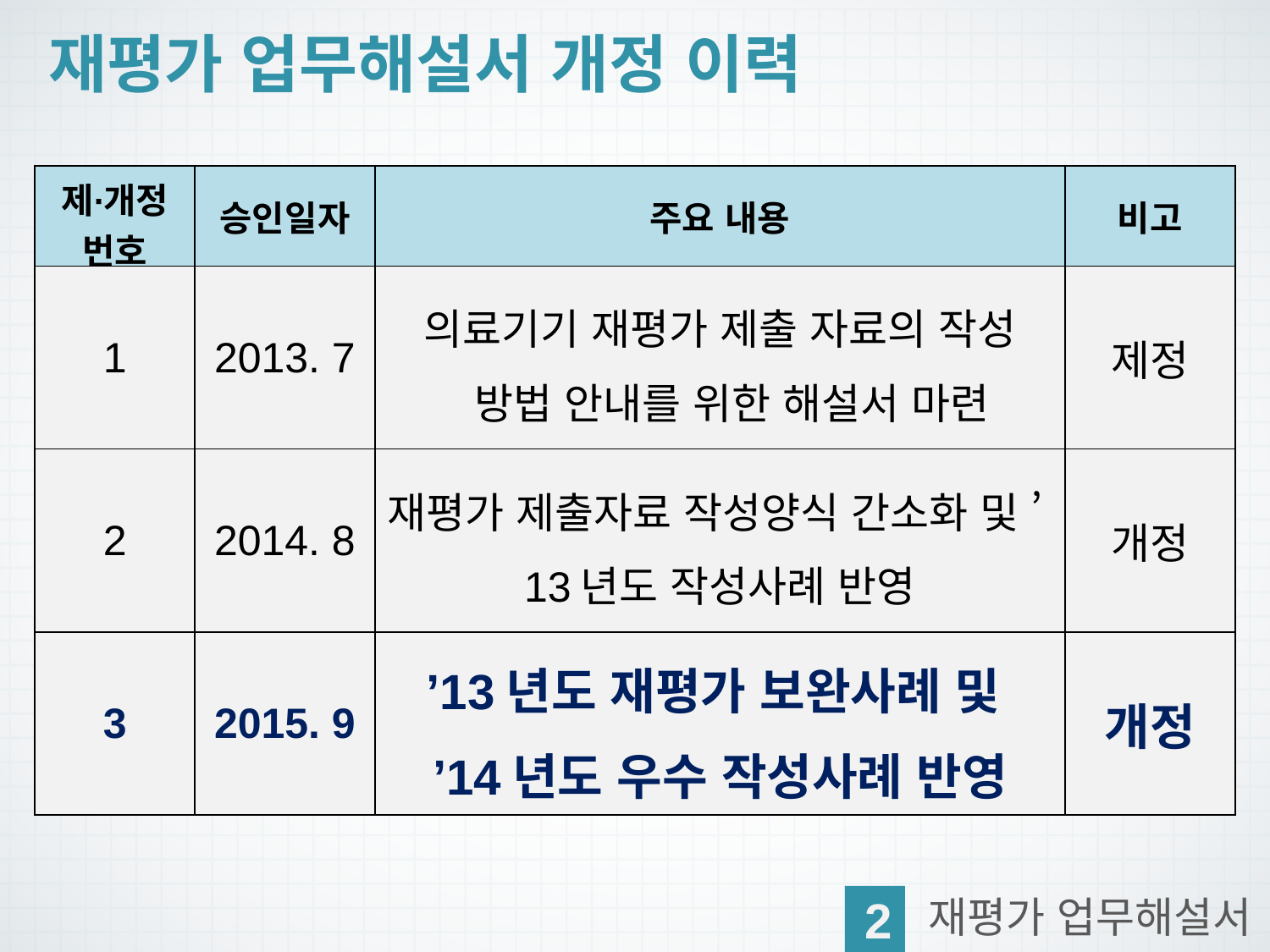

재평가 업무해설서 개정 이력
| 제∙개정 번호 | 승인일자 | 주요 내용 | 비고 |
| --- | --- | --- | --- |
| 1 | 2013. 7 | 의료기기 재평가 제출 자료의 작성 방법 안내를 위한 해설서 마련 | 제정 |
| 2 | 2014. 8 | 재평가 제출자료 작성양식 간소화 및 ’13년도 작성사례 반영 | 개정 |
| 3 | 2015. 9 | ’13년도 재평가 보완사례 및 ’14년도 우수 작성사례 반영 | 개정 |
2
재평가 업무해설서